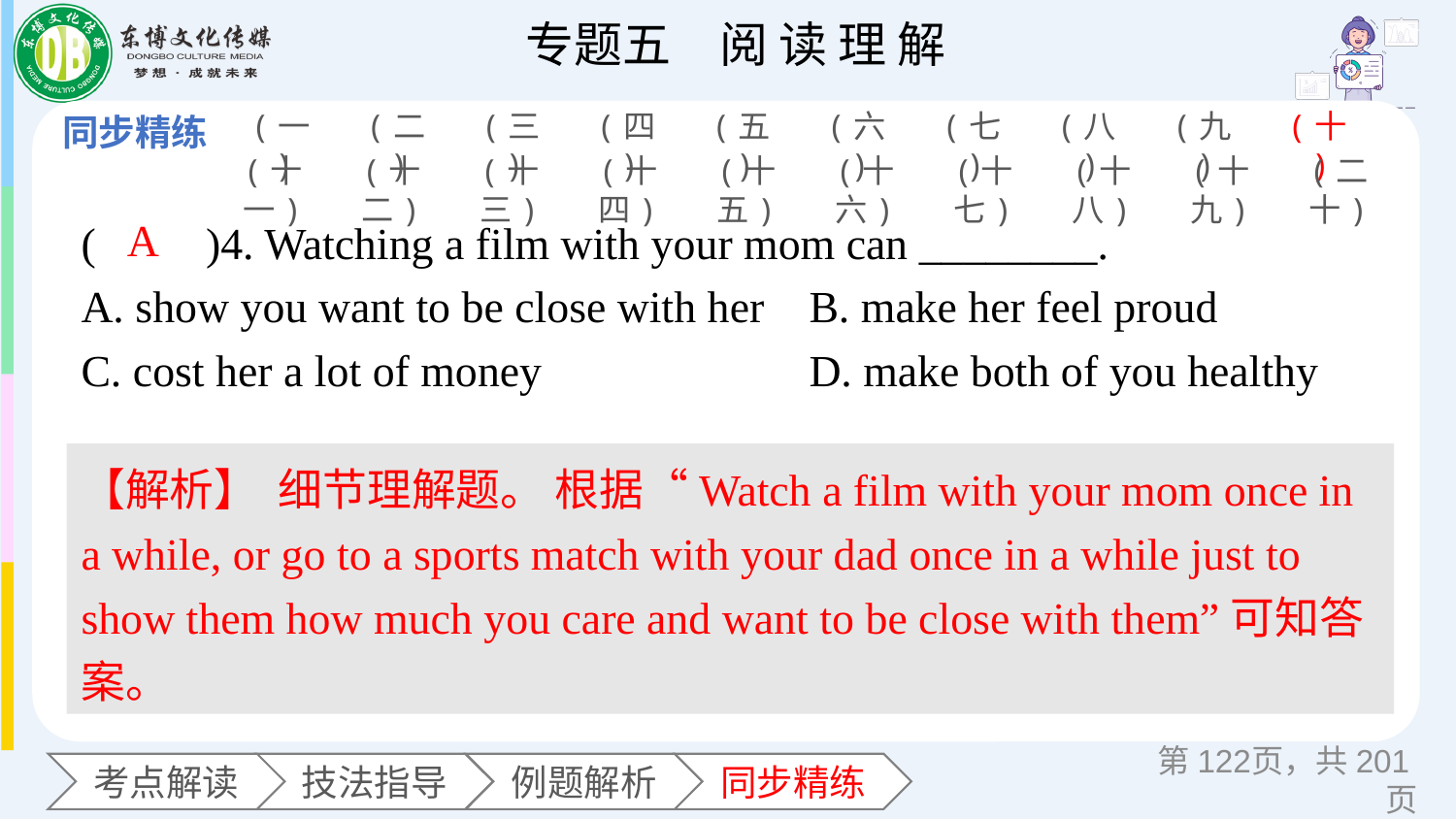

(一)
(二)
(三)
(四)
(五)
(六)
(七)
(八)
(九)
(十)
(十一)
(十二)
(十三)
(十四)
(十五)
(十六)
(十七)
(十八)
(十九)
(二十)
(　　)4. Watching a film with your mom can ________.
A. show you want to be close with her 	B. make her feel proud
C. cost her a lot of money    		D. make both of you healthy
A
【解析】  细节理解题。 根据“Watch a film with your mom once in a while, or go to a sports match with your dad once in a while just to show them how much you care and want to be close with them”可知答案。
第122页，共201页